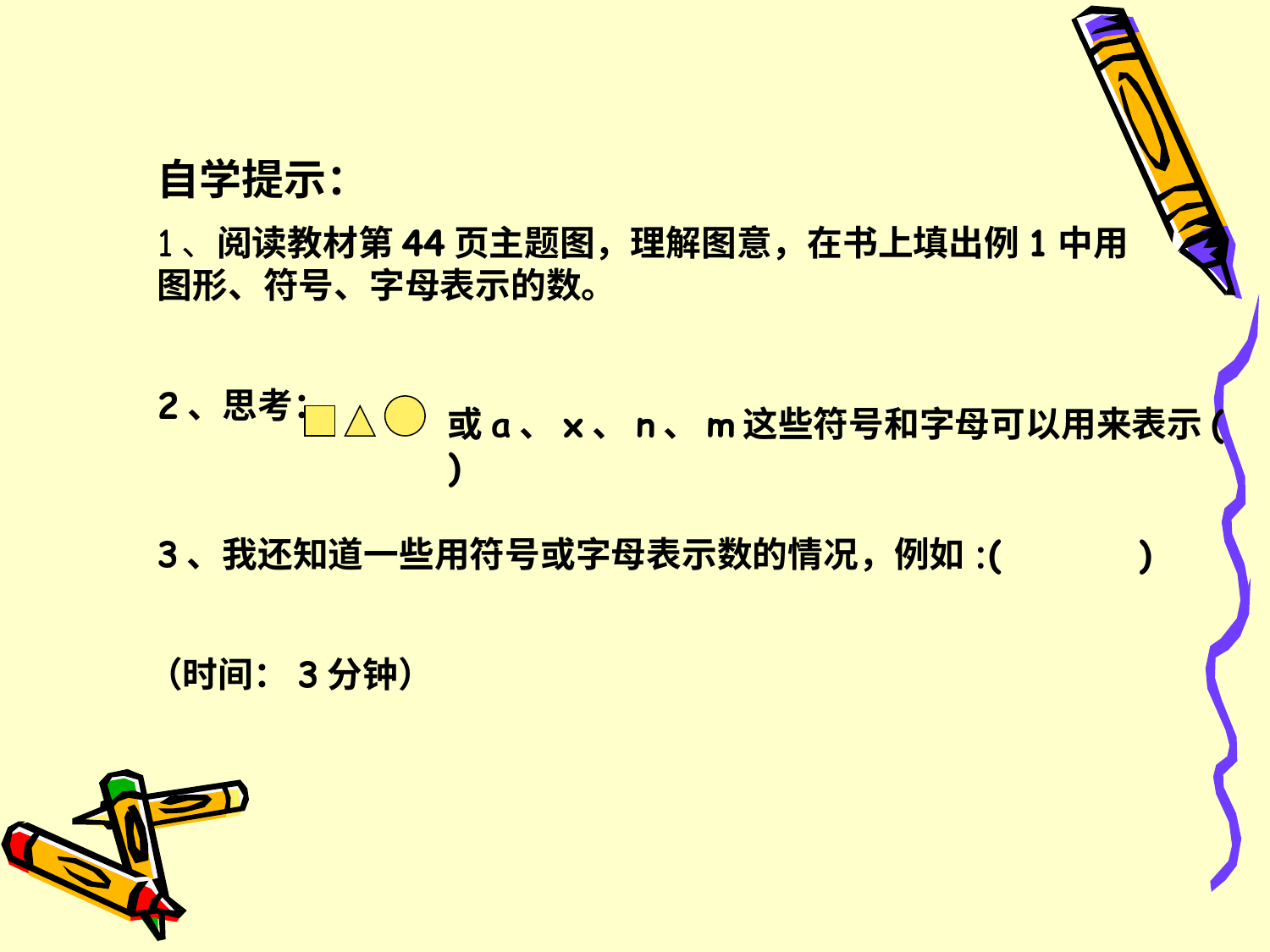

自学提示：
1、阅读教材第44页主题图，理解图意，在书上填出例1中用图形、符号、字母表示的数。

2、思考：

或a、x、n、m这些符号和字母可以用来表示(   )

 3、我还知道一些用符号或字母表示数的情况，例如:(         )

（时间：3分钟）